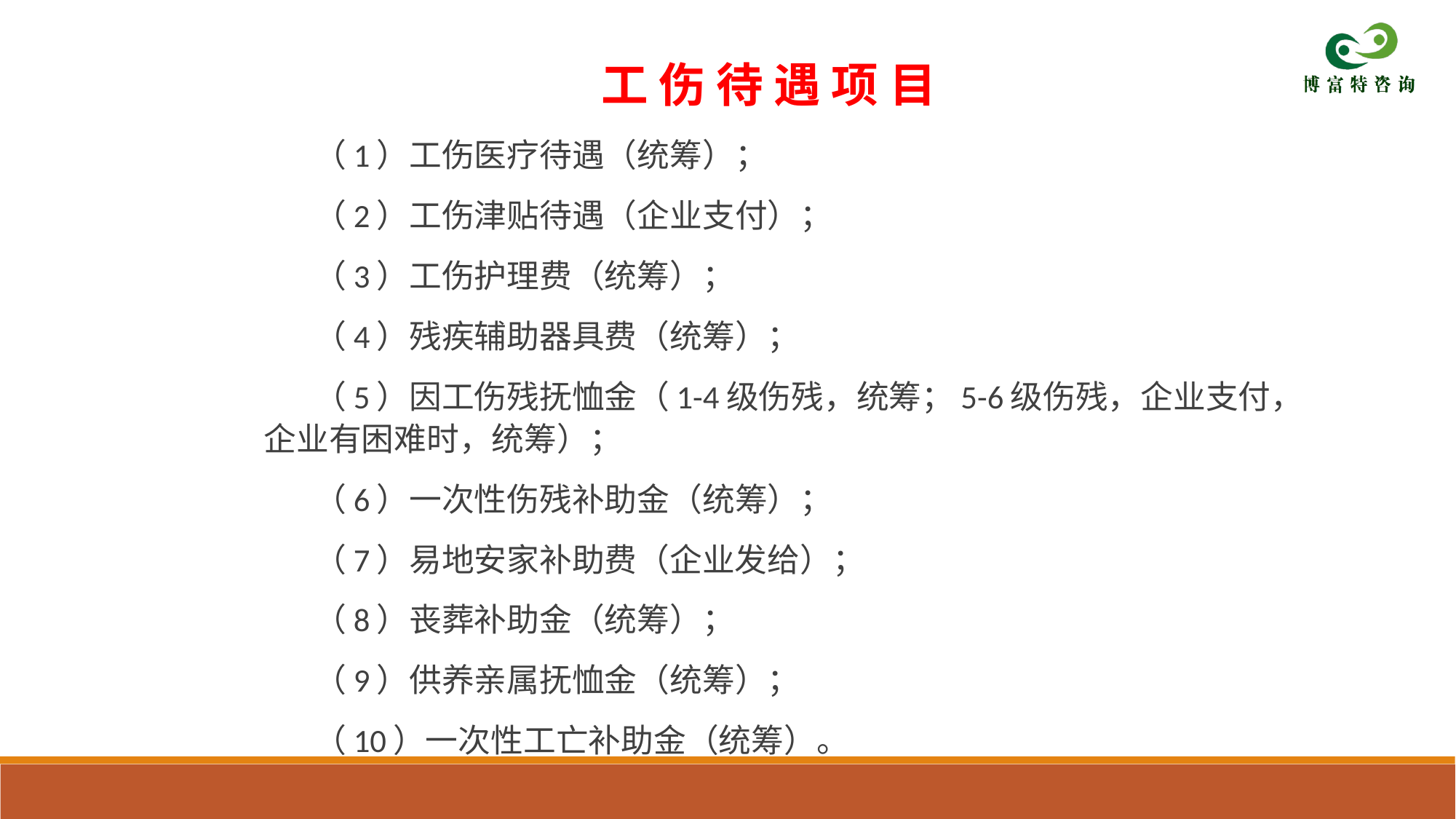

工 伤 待 遇 项 目
      （1）工伤医疗待遇（统筹）；
      （2）工伤津贴待遇（企业支付）；
      （3）工伤护理费（统筹）；
      （4）残疾辅助器具费（统筹）；
      （5）因工伤残抚恤金（1-4级伤残，统筹；5-6级伤残，企业支付，企业有困难时，统筹）；
      （6）一次性伤残补助金（统筹）；
      （7）易地安家补助费（企业发给）；
      （8）丧葬补助金（统筹）；
      （9）供养亲属抚恤金（统筹）；
      （10）一次性工亡补助金（统筹）。